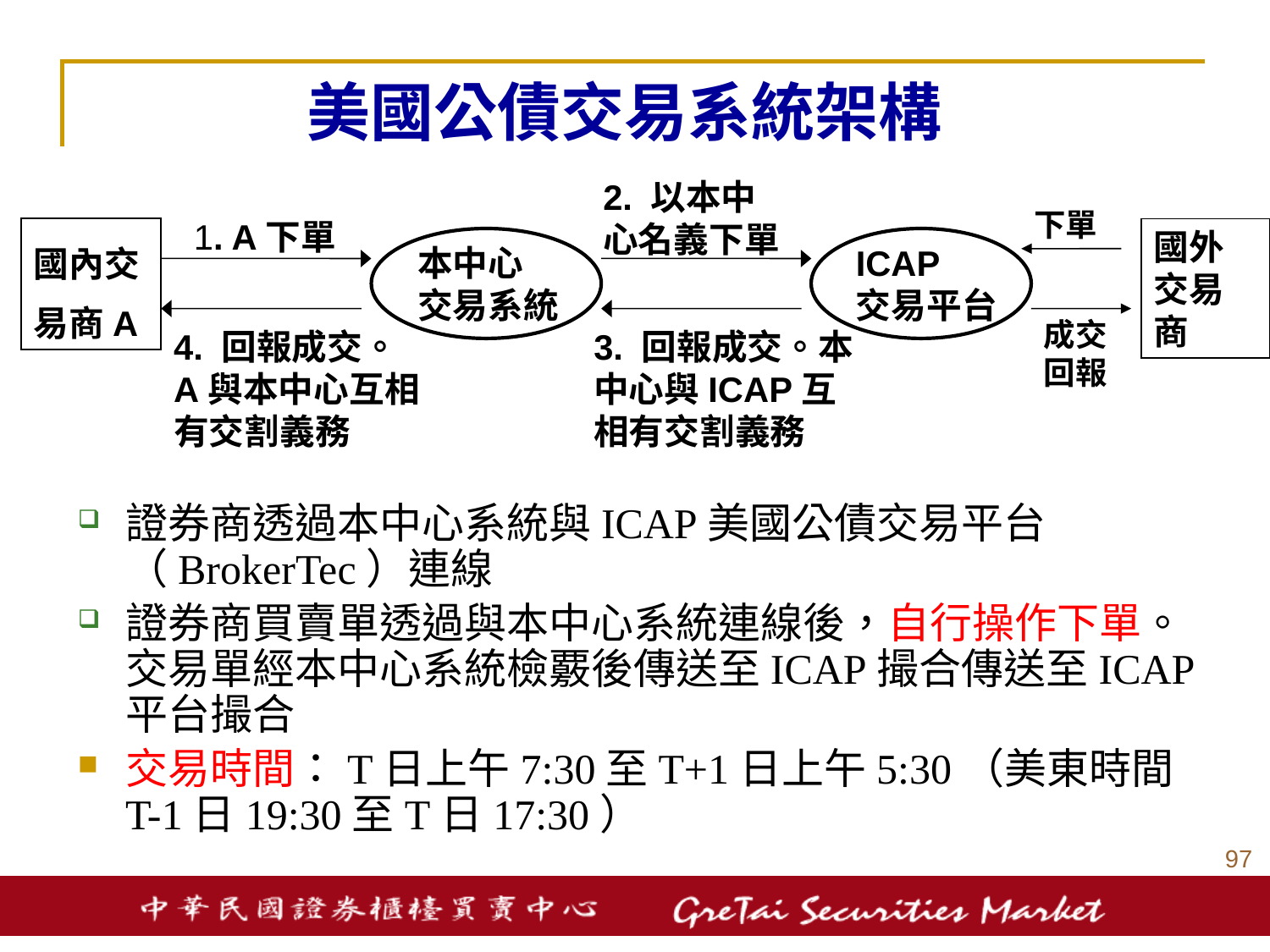

# 美國公債交易系統架構
2. 以本中心名義下單
下單
1. A下單
國外交易商
國內交易商A
本中心
交易系統
ICAP
交易平台

成交回報

4. 回報成交。   A與本中心互相有交割義務
3. 回報成交。本中心與ICAP互相有交割義務
證券商透過本中心系統與ICAP美國公債交易平台（BrokerTec）連線
證券商買賣單透過與本中心系統連線後，自行操作下單。交易單經本中心系統檢覈後傳送至ICAP撮合傳送至ICAP平台撮合
交易時間：T日上午7:30至T+1日上午5:30（美東時間 T-1日19:30至T日17:30）
97